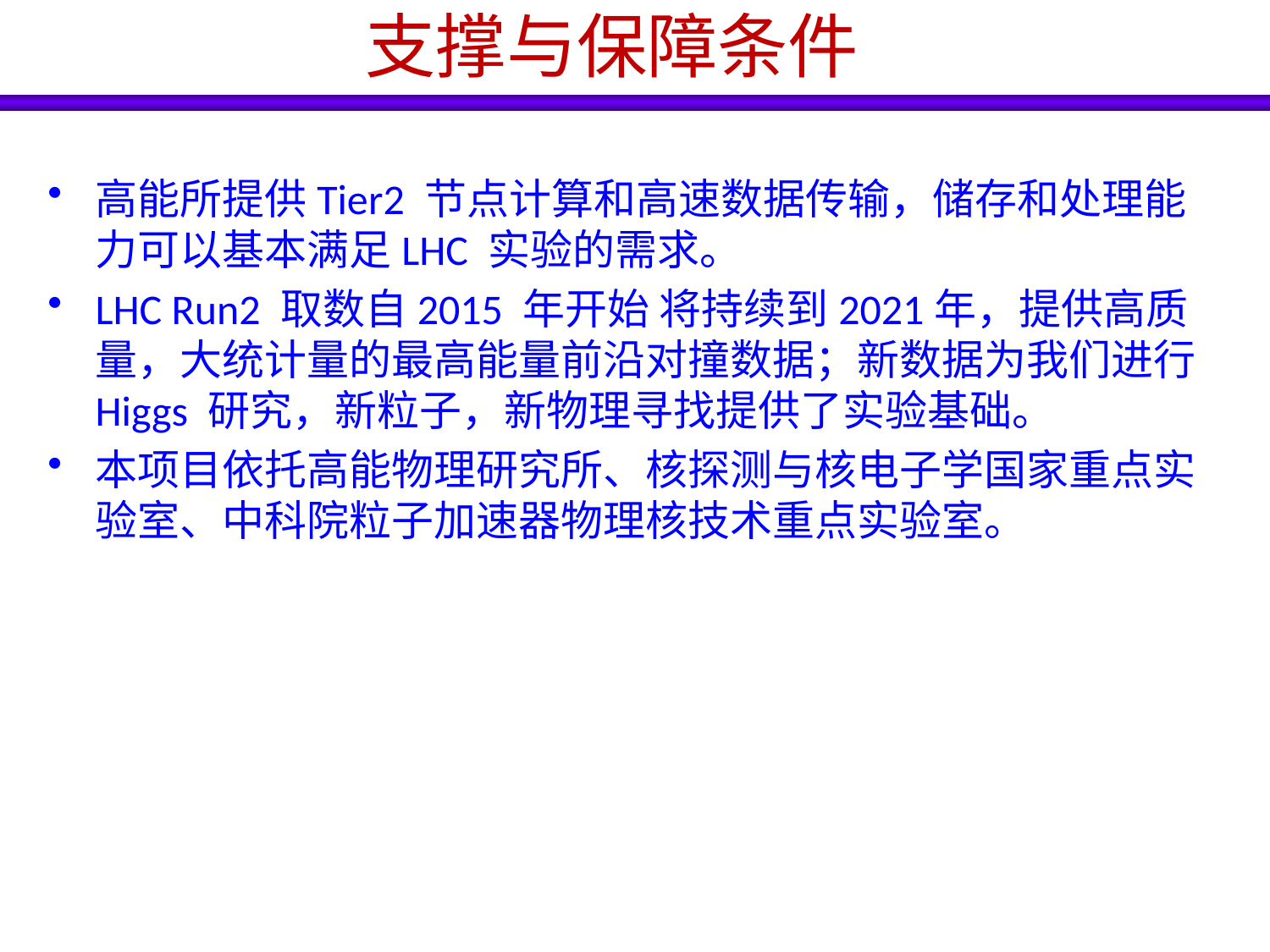

# 支撑与保障条件
高能所提供Tier2 节点计算和高速数据传输，储存和处理能力可以基本满足LHC 实验的需求。
LHC Run2 取数自2015 年开始 将持续到2021年，提供高质量，大统计量的最高能量前沿对撞数据；新数据为我们进行Higgs 研究，新粒子，新物理寻找提供了实验基础。
本项目依托高能物理研究所、核探测与核电子学国家重点实验室、中科院粒子加速器物理核技术重点实验室。